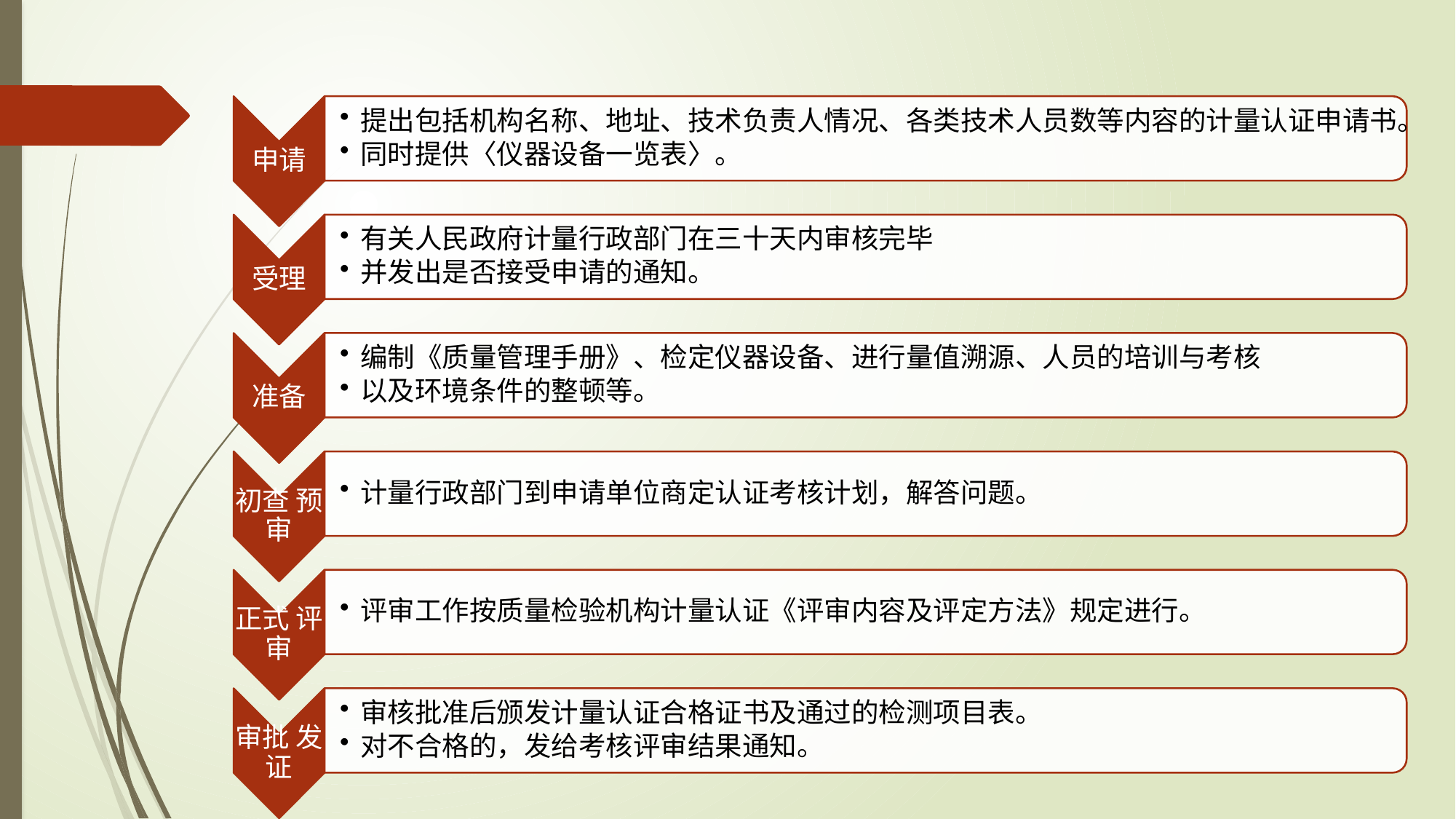

申请
提出包括机构名称、地址、技术负责人情况、各类技术人员数等内容的计量认证申请书。
同时提供〈仪器设备一览表〉。
受理
有关人民政府计量行政部门在三十天内审核完毕
并发出是否接受申请的通知。
准备
编制《质量管理手册》、检定仪器设备、进行量值溯源、人员的培训与考核
以及环境条件的整顿等。
初查 预审
计量行政部门到申请单位商定认证考核计划，解答问题。
正式 评审
评审工作按质量检验机构计量认证《评审内容及评定方法》规定进行。
审批 发证
审核批准后颁发计量认证合格证书及通过的检测项目表。
对不合格的，发给考核评审结果通知。